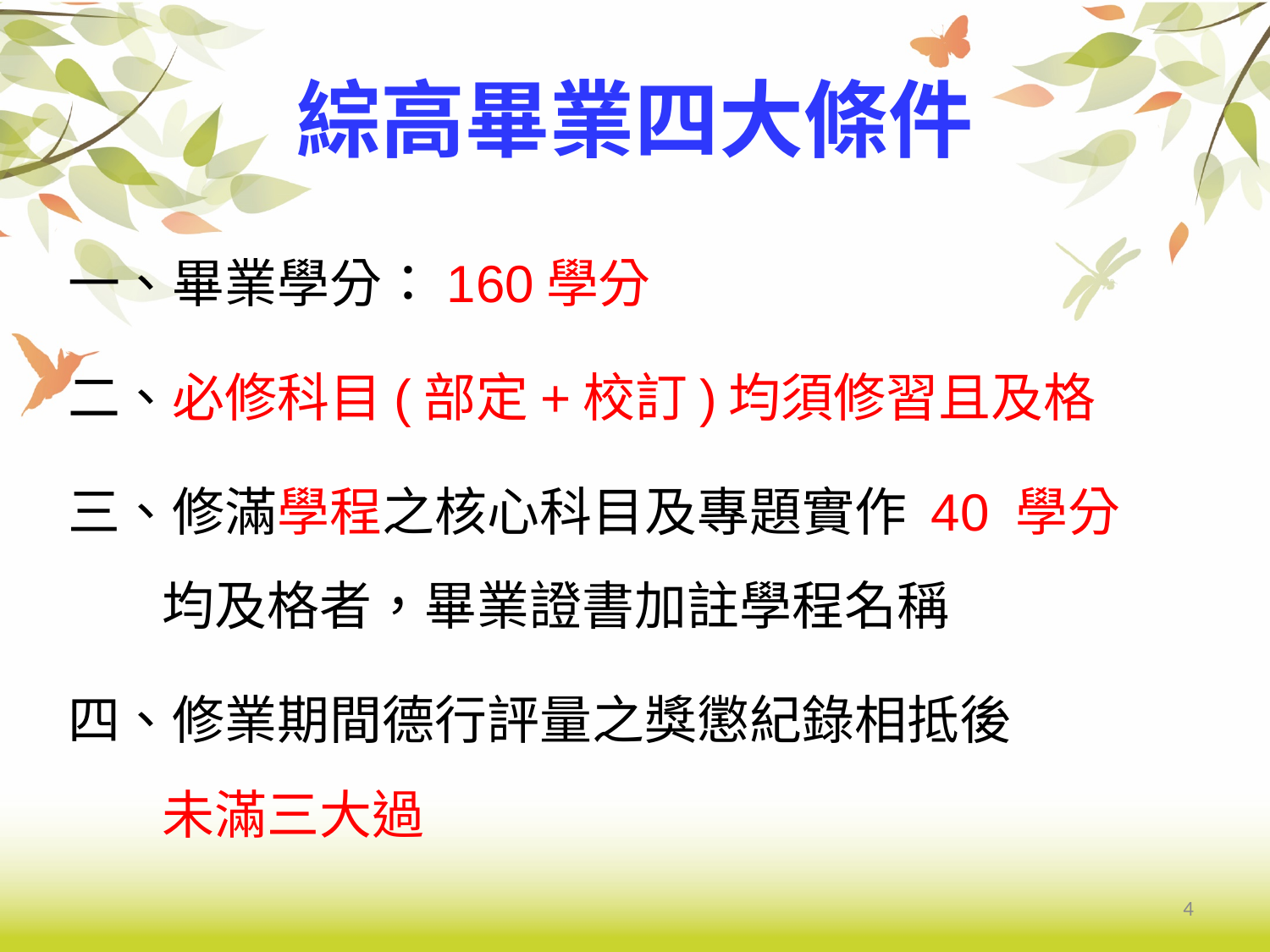

# 綜高畢業四大條件
一、畢業學分：160學分
二、必修科目(部定+校訂)均須修習且及格
三、修滿學程之核心科目及專題實作 40 學分
        均及格者，畢業證書加註學程名稱
四、修業期間德行評量之獎懲紀錄相抵後
        未滿三大過

4